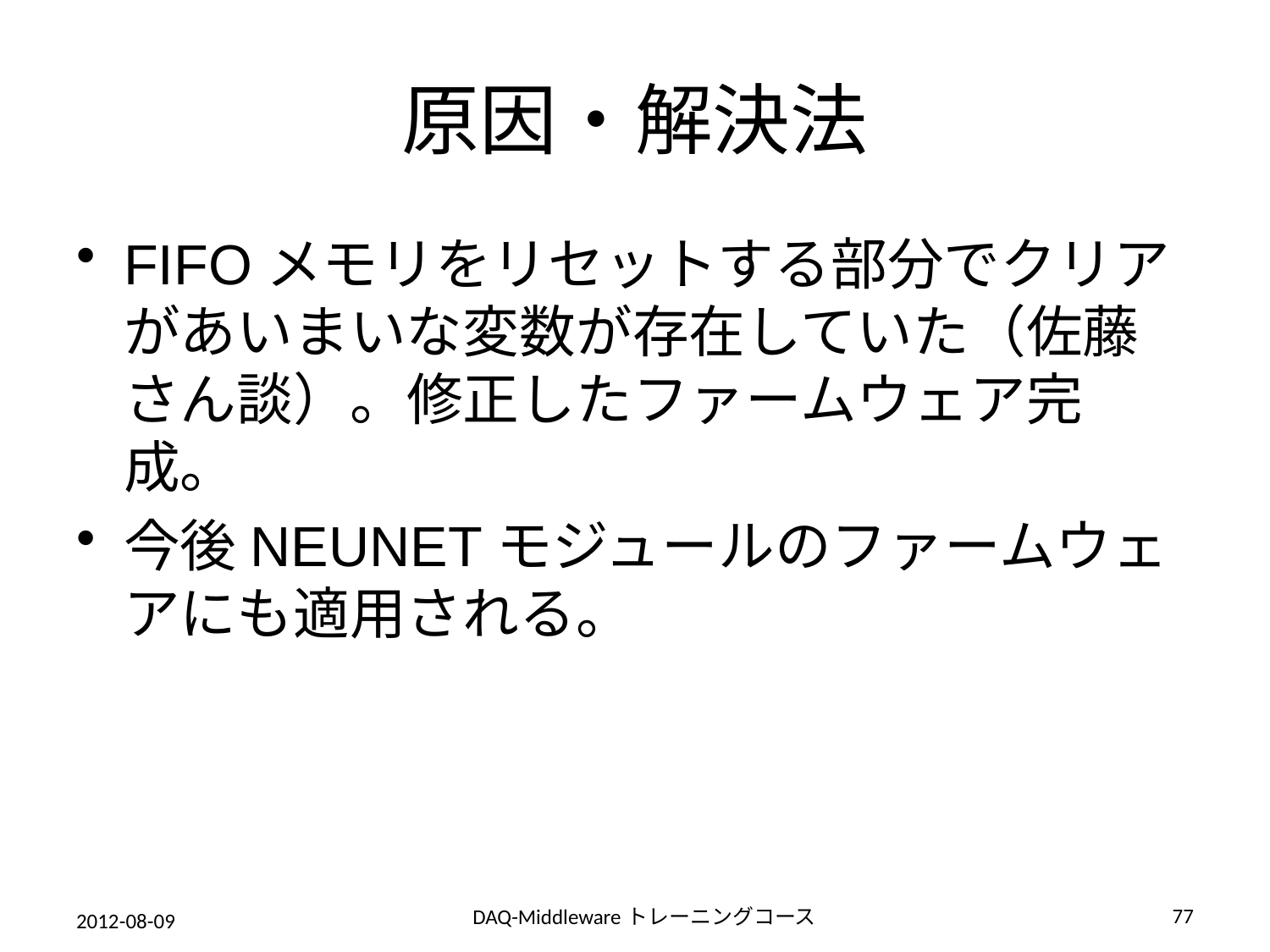

# 原因・解決法
FIFOメモリをリセットする部分でクリアがあいまいな変数が存在していた（佐藤さん談）。修正したファームウェア完成。
今後NEUNETモジュールのファームウェアにも適用される。
77
DAQ-Middlewareトレーニングコース
2012-08-09